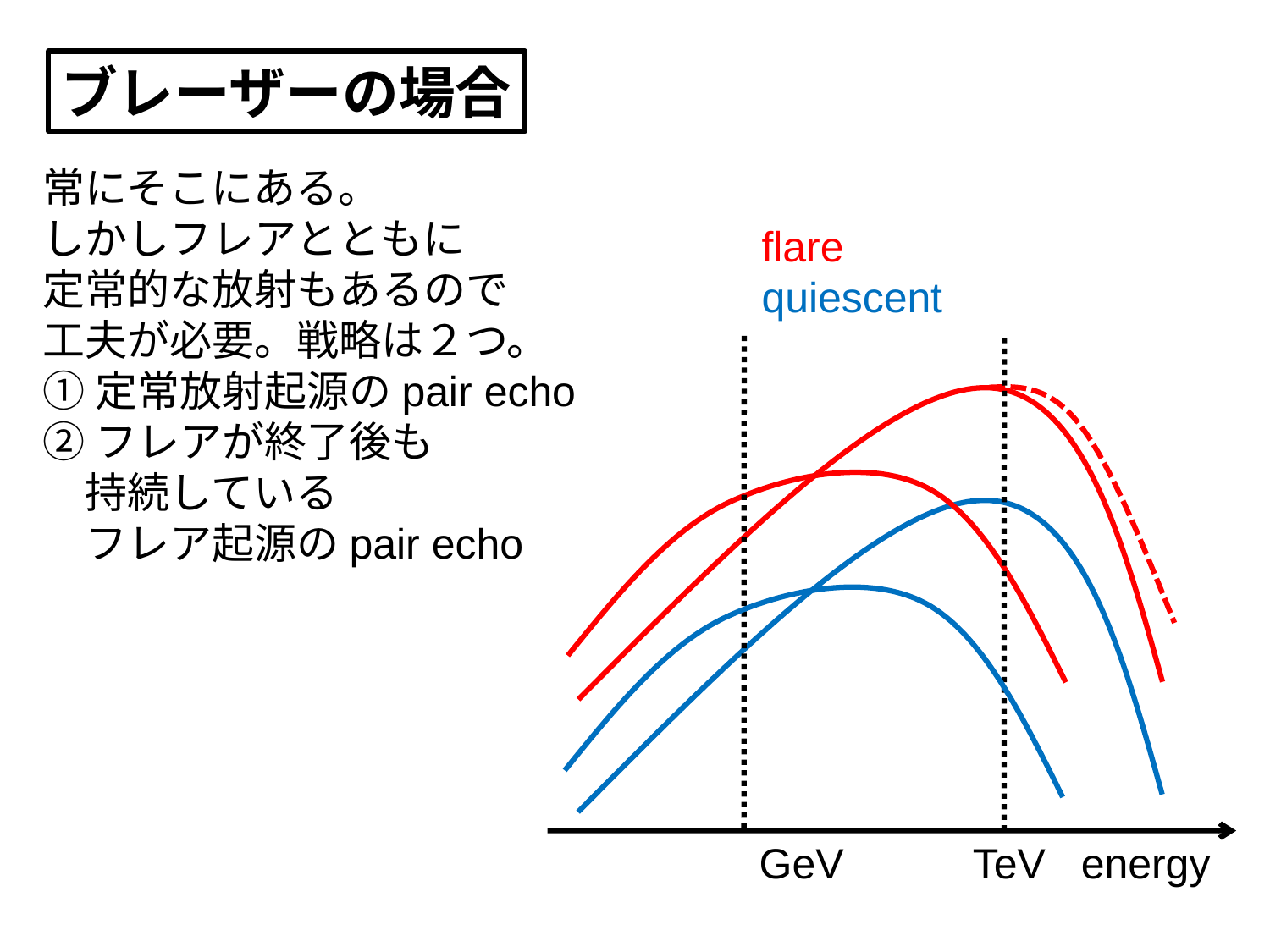

ブレーザーの場合
常にそこにある。
しかしフレアとともに
定常的な放射もあるので
工夫が必要。戦略は２つ。
①定常放射起源のpair echo
②フレアが終了後も
　持続している
　フレア起源のpair echo
flare
quiescent

GeV           TeV   energy